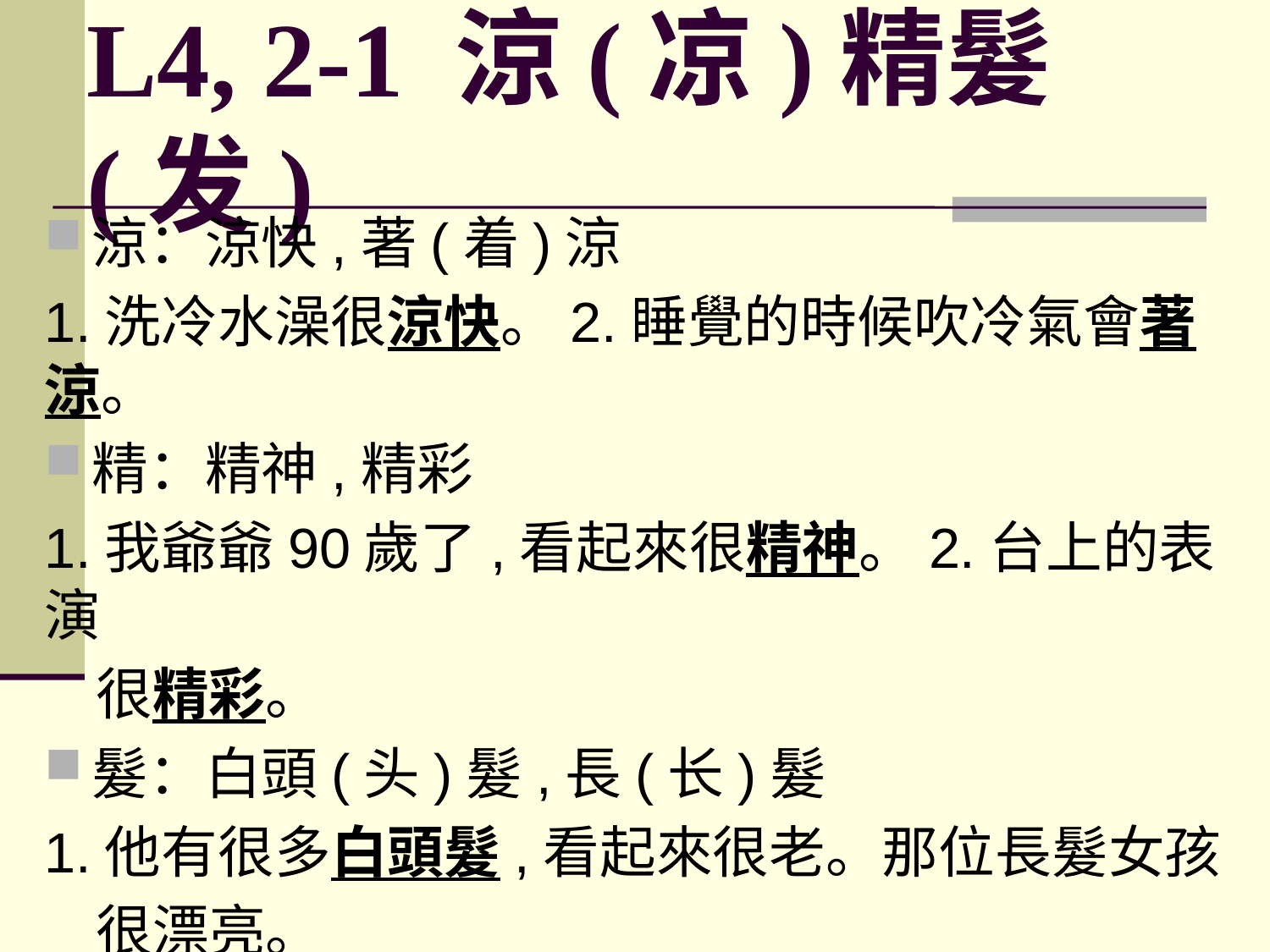

# L4, 2-1 涼(凉)精髮(发)
涼：涼快,著(着)涼
1.洗冷水澡很涼快。2.睡覺的時候吹冷氣會著涼。
精：精神,精彩
1.我爺爺90歲了,看起來很精神。2.台上的表演
   很精彩。
髮：白頭(头)髮,長(长)髮
1.他有很多白頭髮,看起來很老。那位長髮女孩
   很漂亮。